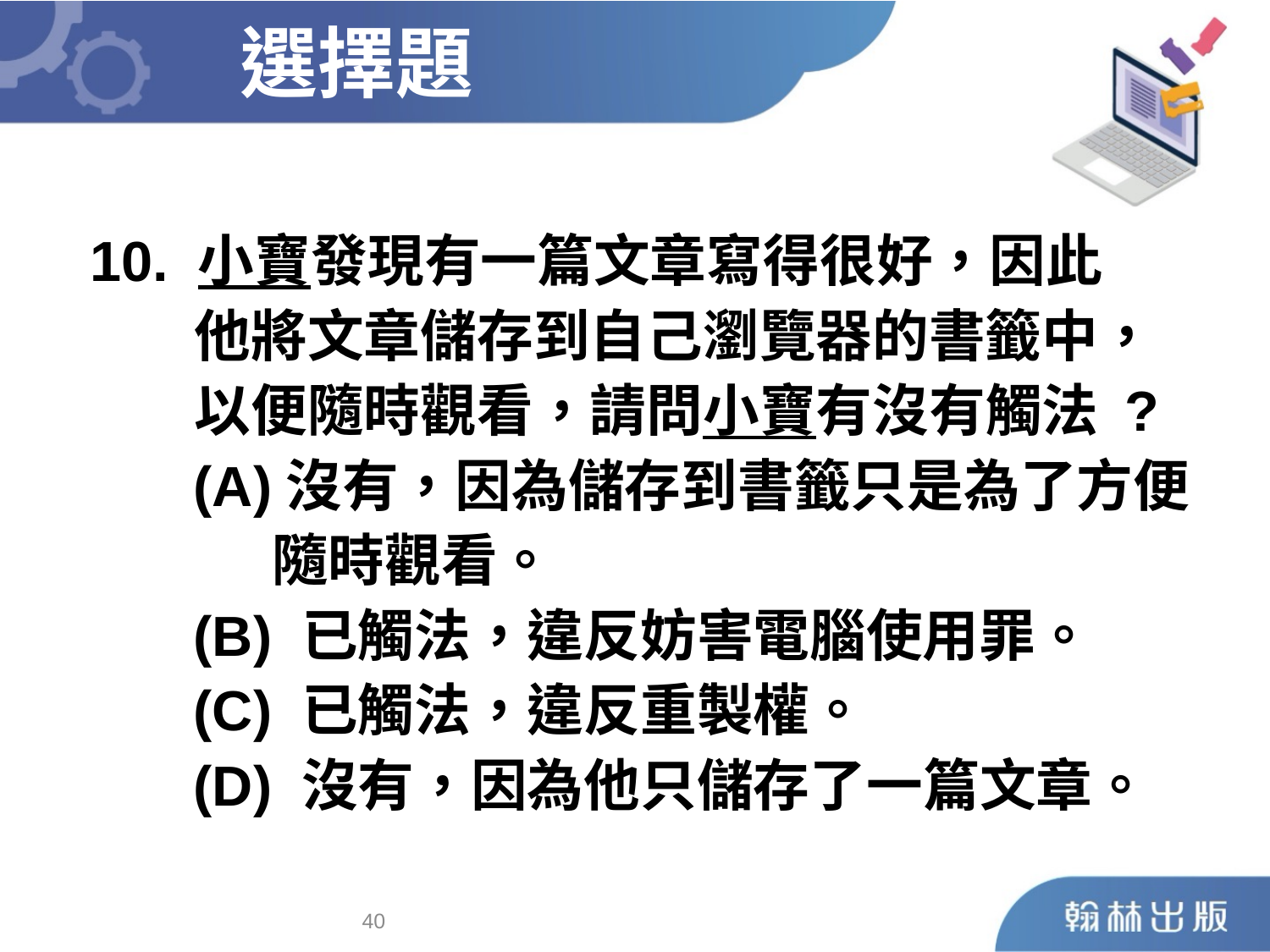

選擇題
10. 小寶發現有一篇文章寫得很好，因此
       他將文章儲存到自己瀏覽器的書籤中，
       以便隨時觀看，請問小寶有沒有觸法 ?
	     (A)沒有，因為儲存到書籤只是為了方便
             隨時觀看。
	     (B) 已觸法，違反妨害電腦使用罪。
	     (C) 已觸法，違反重製權。
	     (D) 沒有，因為他只儲存了一篇文章。
40